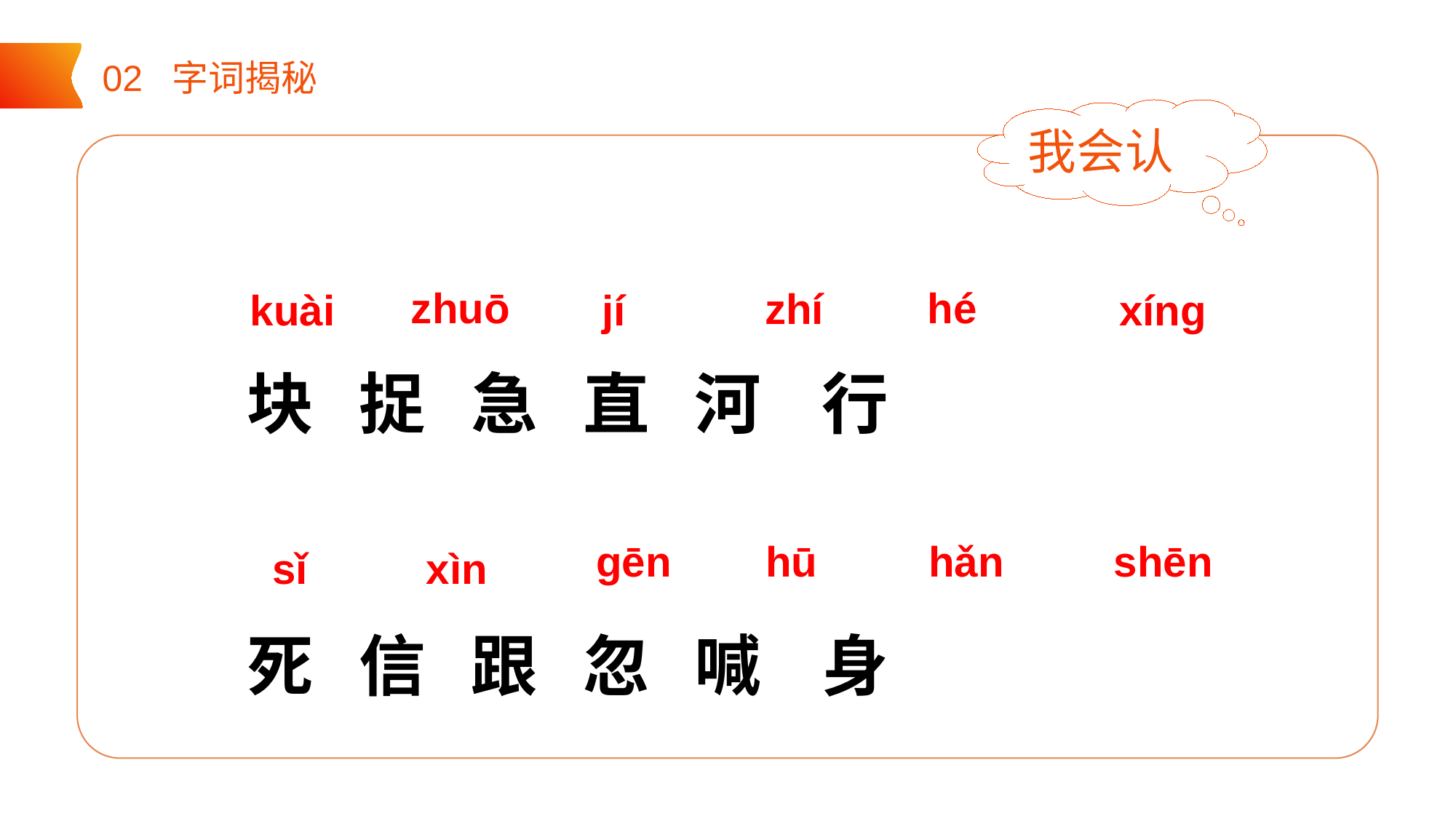

02  字词揭秘
我会认

zhuō
hé
块   捉   急   直   河    行

死   信   跟   忽   喊    身
zhí
kuài
jí
xíng
 ɡēn
hū
hǎn
shēn
sǐ
xìn